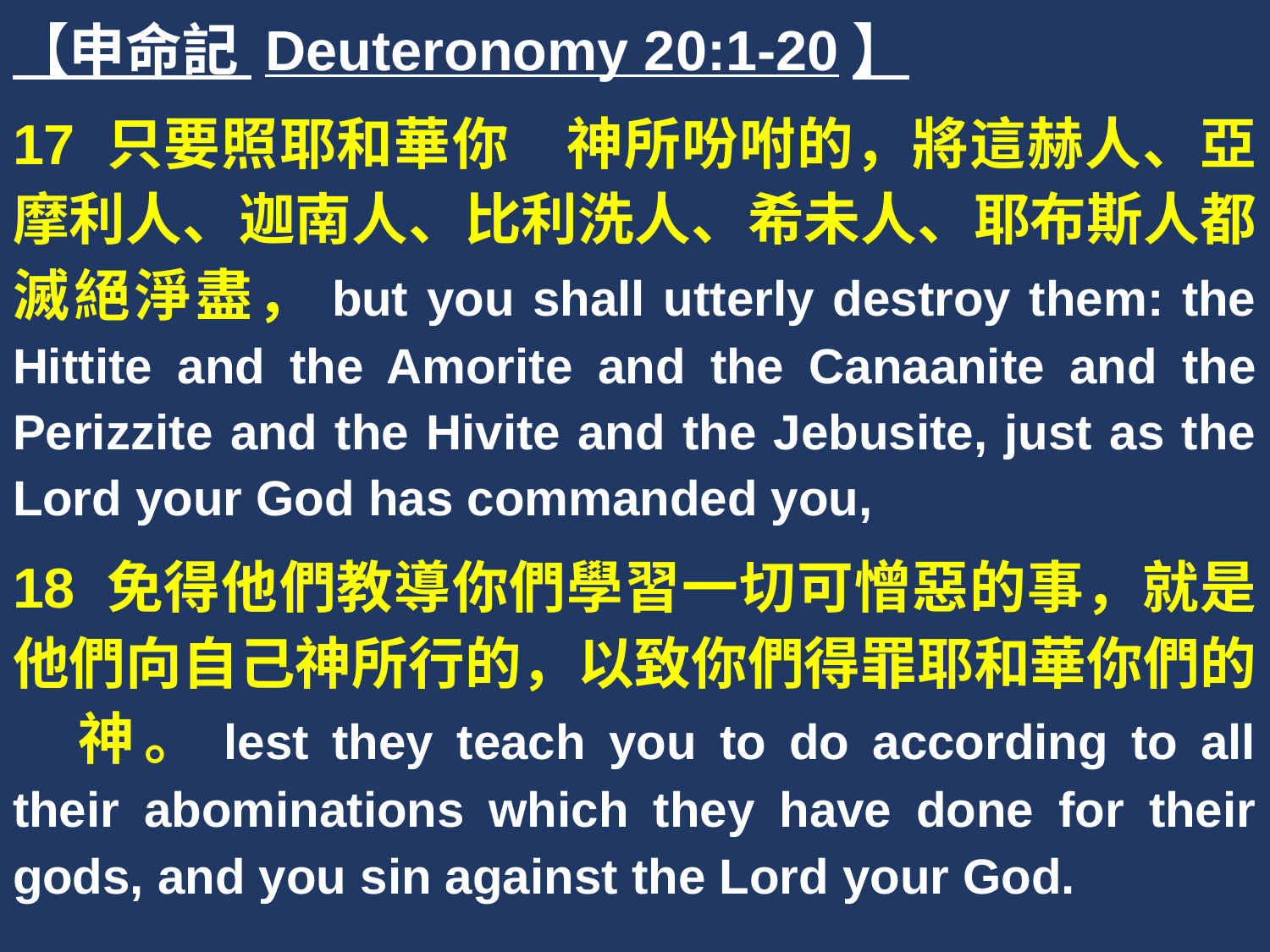

【申命記 Deuteronomy 20:1-20】
17 只要照耶和華你　神所吩咐的，將這赫人、亞摩利人、迦南人、比利洗人、希未人、耶布斯人都滅絕淨盡，but you shall utterly destroy them: the Hittite and the Amorite and the Canaanite and the Perizzite and the Hivite and the Jebusite, just as the Lord your God has commanded you,
18 免得他們教導你們學習一切可憎惡的事，就是他們向自己神所行的，以致你們得罪耶和華你們的　神。lest they teach you to do according to all their abominations which they have done for their gods, and you sin against the Lord your God.